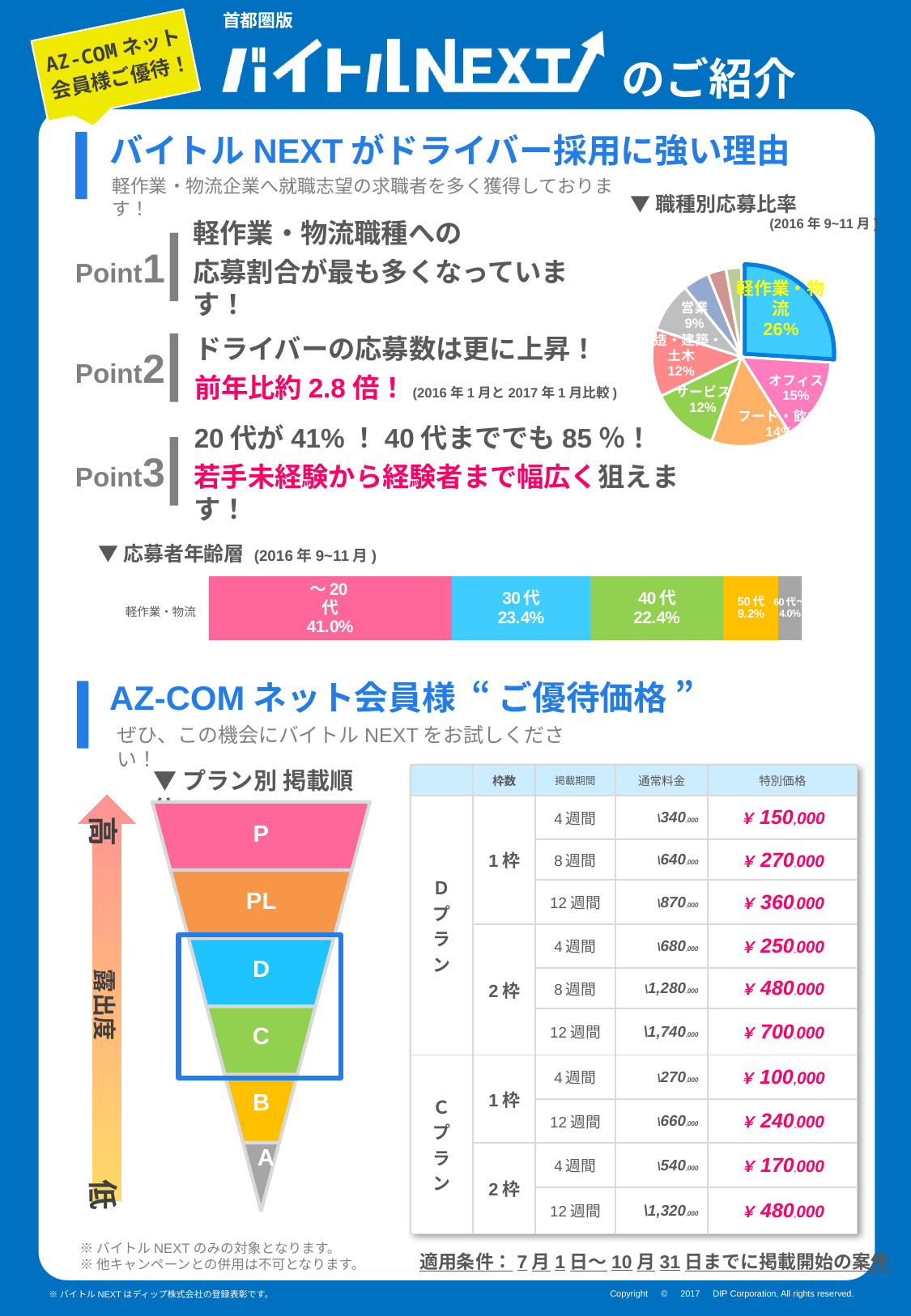

首都圏版

AZ-COMネット
会員様ご優待！
バイトルNEXTがドライバー採用に強い理由

軽作業・物流企業へ就職志望の求職者を多く獲得しております！
▼職種別応募比率
　　　　　　　　　　(2016年9~11月)

### Chart

| Category | データの個数 / バイ社Flg |
|---|---|
| 軽作業・物流 | 0.26 |
| オフィス | 0.15 |
| フード・飲食 | 0.144 |
| サービス | 0.124 |
| 製造・建築・土木 | 0.122 |
| 営業 | 0.091 |
| その他 | 0.048 |
| IT・クリエイティブ | 0.033 |
| 医療・介護・福祉 | 0.028 |
軽作業・物流職種への
応募割合が最も多くなっています！
Point1
ドライバーの応募数は更に上昇！
前年比約2.8倍！(2016年1月と2017年1月比較)

Point2
20代が41%！40代まででも85％！
若手未経験から経験者まで幅広く狙えます！

Point3
▼応募者年齢層 (2016年9~11月)

### Chart

| Category | ～20代 | 30代 | 40代 | 50代 | 60代～ |
|---|---|---|---|---|---|
軽作業・物流
AZ-COMネット会員様  “ ご優待価格 ”

ぜひ、この機会にバイトルNEXTをお試しください！
▼プラン別 掲載順位
|  | 枠数 | 掲載期間 | 通常料金 | 特別価格 |
| --- | --- | --- | --- | --- |
| Ｄ プ ラ ン | 1枠 | 4週間 | \340,000 | ￥150,000 |
|  |  | 8週間 | \640,000 | ￥270,000 |
|  |  | 12週間 | \870,000 | ￥360,000 |
|  | 2枠 | 4週間 | \680,000 | ￥250,000 |
|  |  | 8週間 | \1,280,000 | ￥480,000 |
|  |  | 12週間 | \1,740,000 | ￥700,000 |
| Ｃ プ ラ ン | 1枠 | 4週間 | \270,000 | ￥100,000 |
|  |  | 12週間 | \660,000 | ￥240,000 |
|  | 2枠 | 4週間 | \540,000 | ￥170,000 |
|  |  | 12週間 | \1,320,000 | ￥480,000 |
露出度

高
低
P
PL
D
C
B
A

※バイトルNEXTのみの対象となります。
※他キャンペーンとの併用は不可となります。